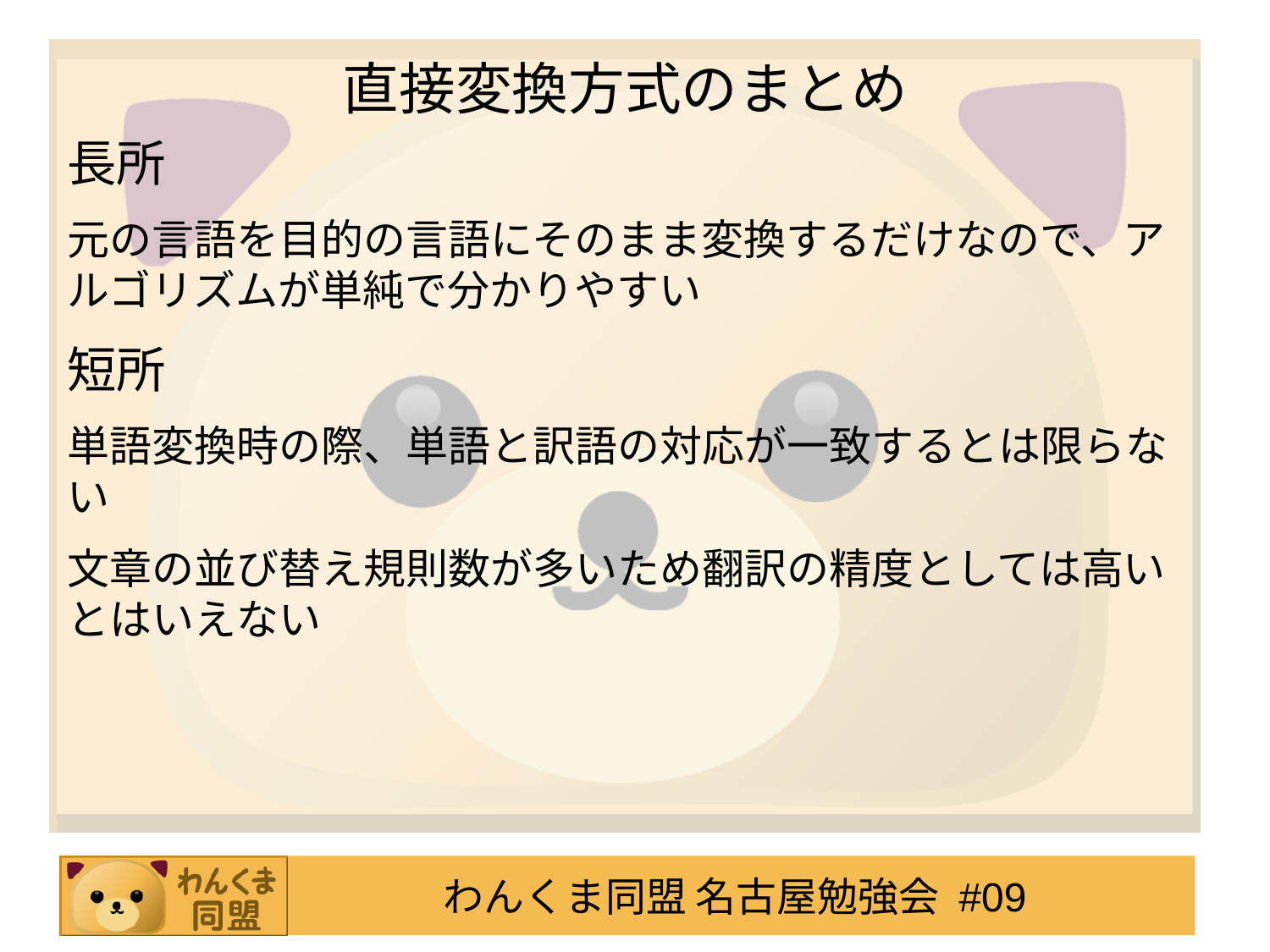

直接変換方式のまとめ
長所
元の言語を目的の言語にそのまま変換するだけなので、アルゴリズムが単純で分かりやすい
短所
単語変換時の際、単語と訳語の対応が一致するとは限らない
文章の並び替え規則数が多いため翻訳の精度としては高いとはいえない